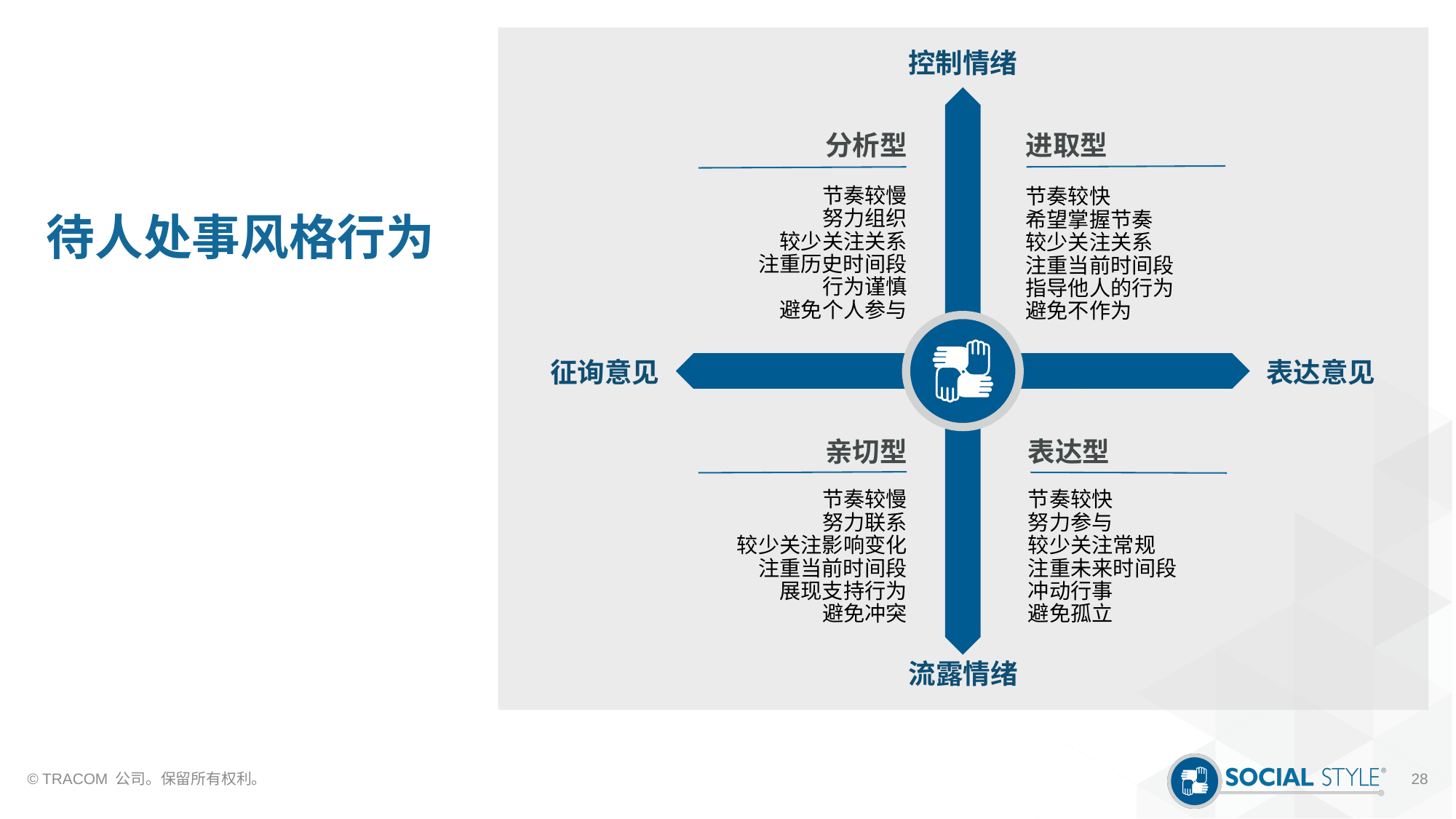

控制情绪

分析型
节奏较慢
 努力组织
 较少关注关系
 注重历史时间段
 行为谨慎
 避免个人参与

进取型
节奏较快
希望掌握节奏
较少关注关系
注重当前时间段
指导他人的行为
避免不作为
# 待人处事风格行为
表达意见
征询意见
亲切型

节奏较慢
 努力联系
 较少关注影响变化
 注重当前时间段
 展现支持行为
 避免冲突

表达型

节奏较快
努力参与
较少关注常规
注重未来时间段
冲动行事
避免孤立
流露情绪
© TRACOM 公司。保留所有权利。
28